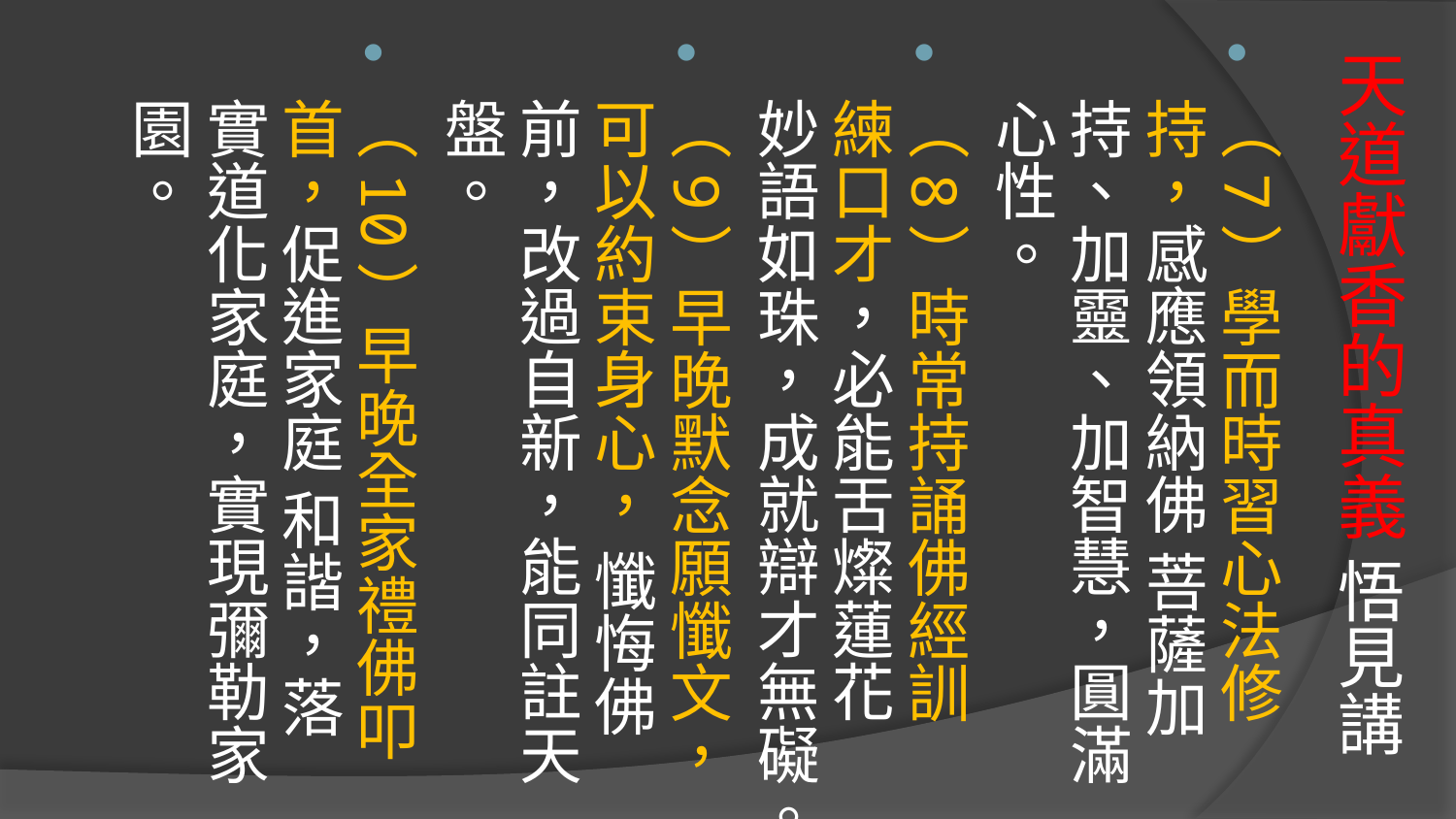

# 天道獻香的真義 悟見講
（7）學而時習心法修持，感應領納佛 菩薩加持、加靈、加智慧，圓滿心性。
（8）時常持誦佛經訓練口才，必能舌燦蓮花 妙語如珠，成就辯才無礙。
（9）早晚默念願懺文，可以約束身心， 懺悔佛前，改過自新，能同註天盤。
（10）早晚全家禮佛叩首，促進家庭 和諧，落實道化家庭，實現彌勒家園。